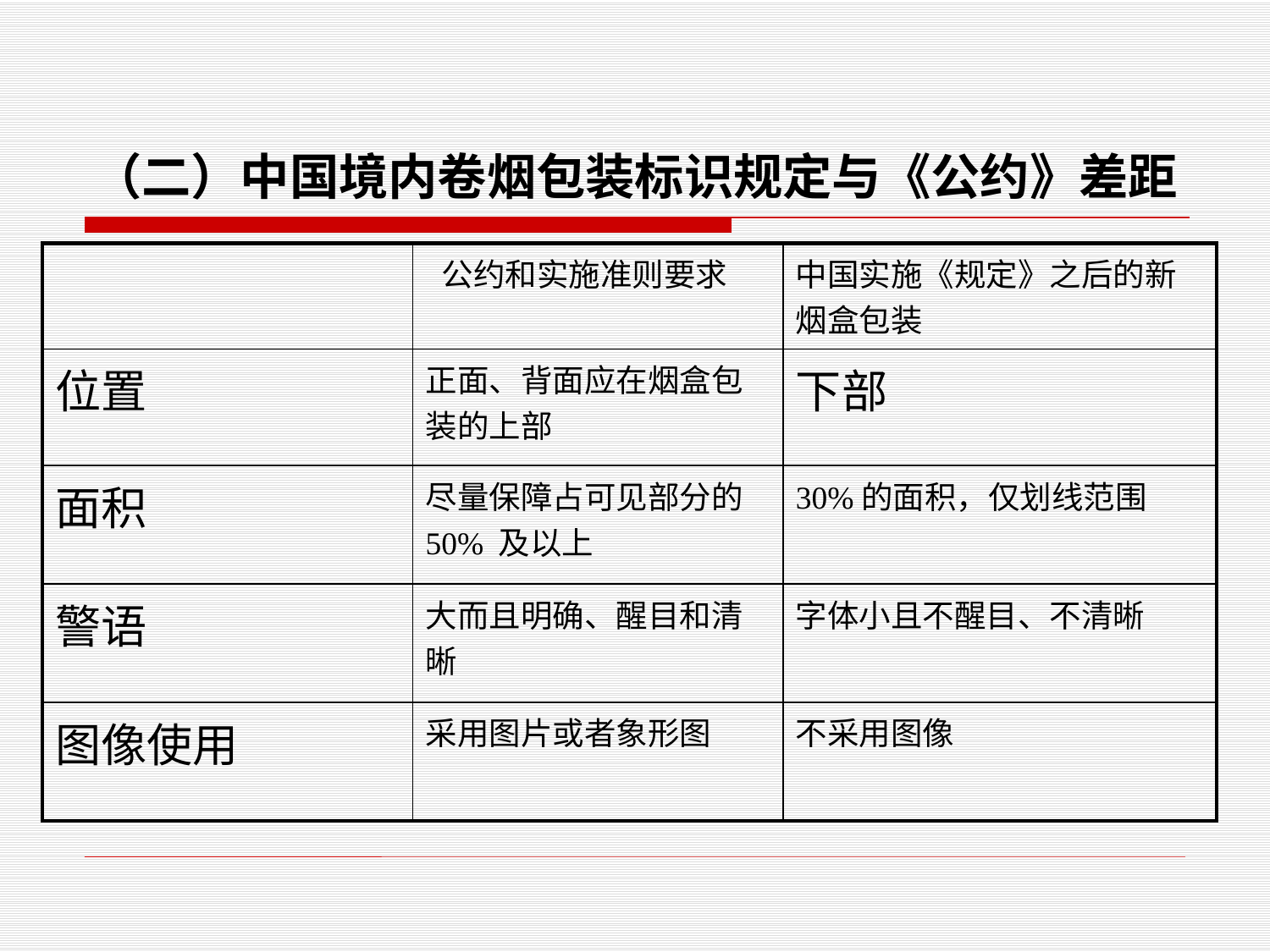

# （二）中国境内卷烟包装标识规定与《公约》差距
|  | 公约和实施准则要求 | 中国实施《规定》之后的新烟盒包装 |
| --- | --- | --- |
| 位置 | 正面、背面应在烟盒包装的上部 | 下部 |
| 面积 | 尽量保障占可见部分的50% 及以上 | 30%的面积，仅划线范围 |
| 警语 | 大而且明确、醒目和清晰 | 字体小且不醒目、不清晰 |
| 图像使用 | 采用图片或者象形图 | 不采用图像 |